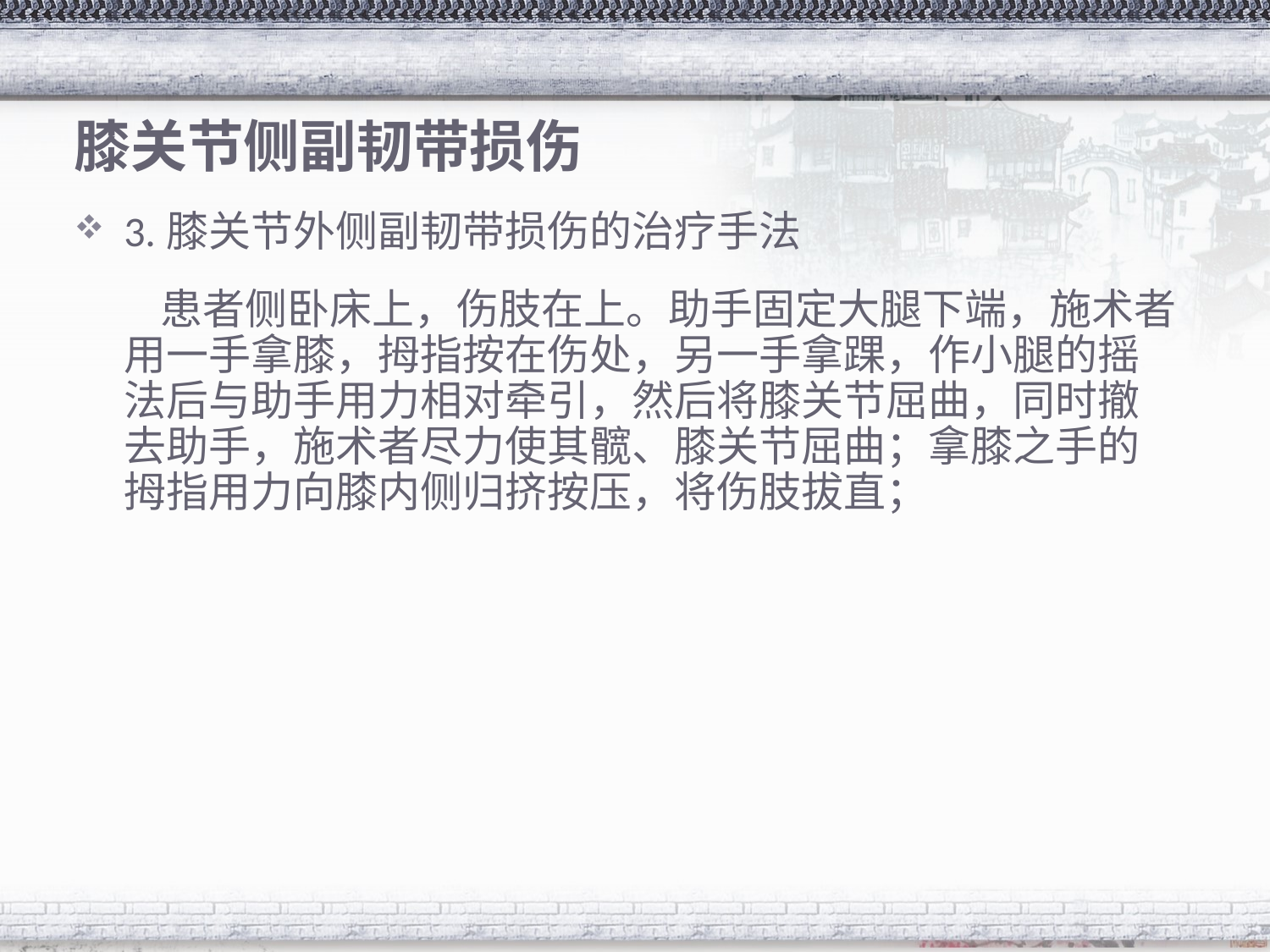

# 膝关节侧副韧带损伤
3.膝关节外侧副韧带损伤的治疗手法
        患者侧卧床上，伤肢在上。助手固定大腿下端，施术者用一手拿膝，拇指按在伤处，另一手拿踝，作小腿的摇法后与助手用力相对牵引，然后将膝关节屈曲，同时撤去助手，施术者尽力使其髋、膝关节屈曲；拿膝之手的拇指用力向膝内侧归挤按压，将伤肢拔直；